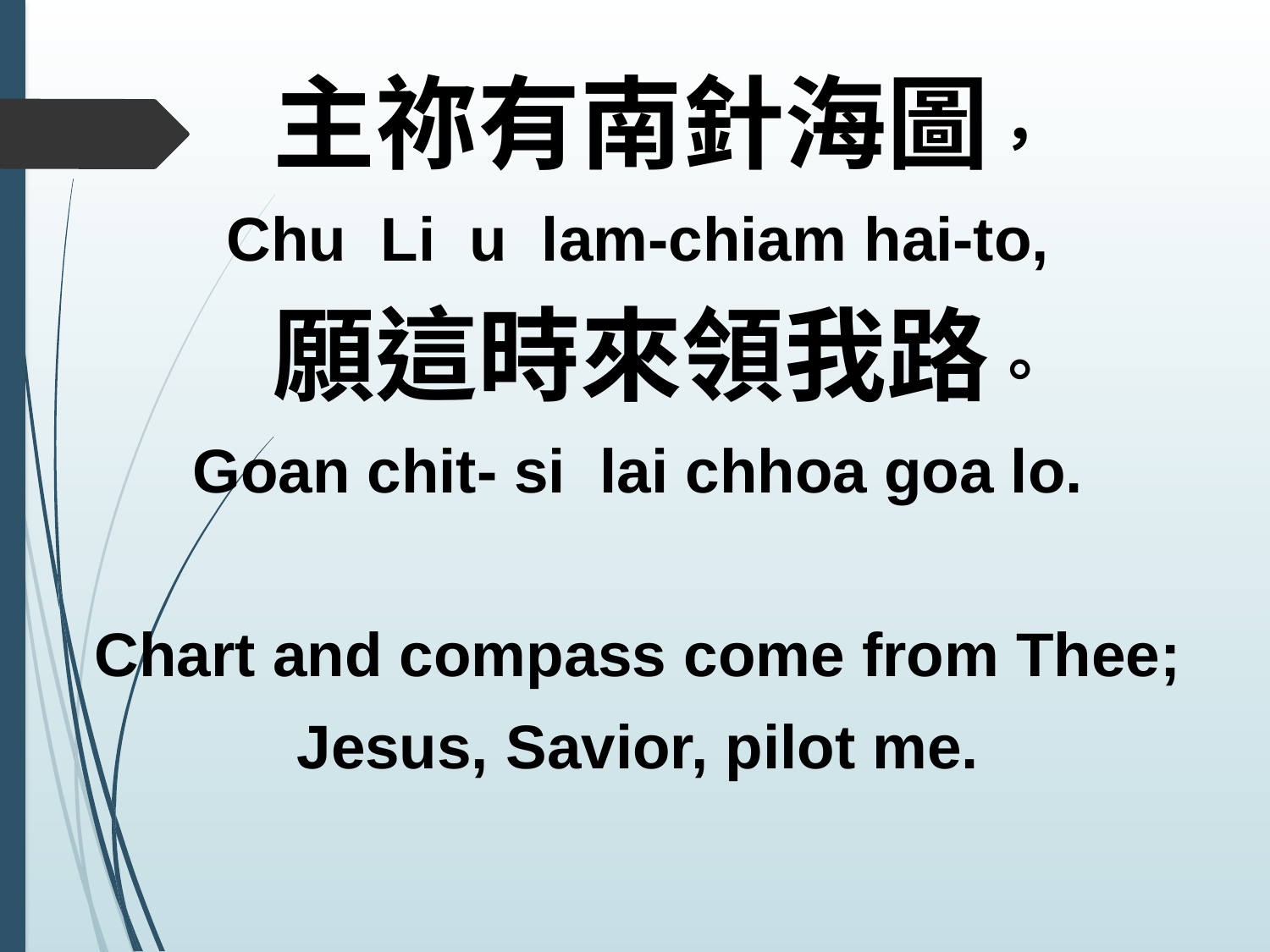

主祢有南針海圖，
Chu  Li  u  lam-chiam hai-to,
 願這時來領我路。
Goan chit- si  lai chhoa goa lo.

Chart and compass come from Thee;
Jesus, Savior, pilot me.